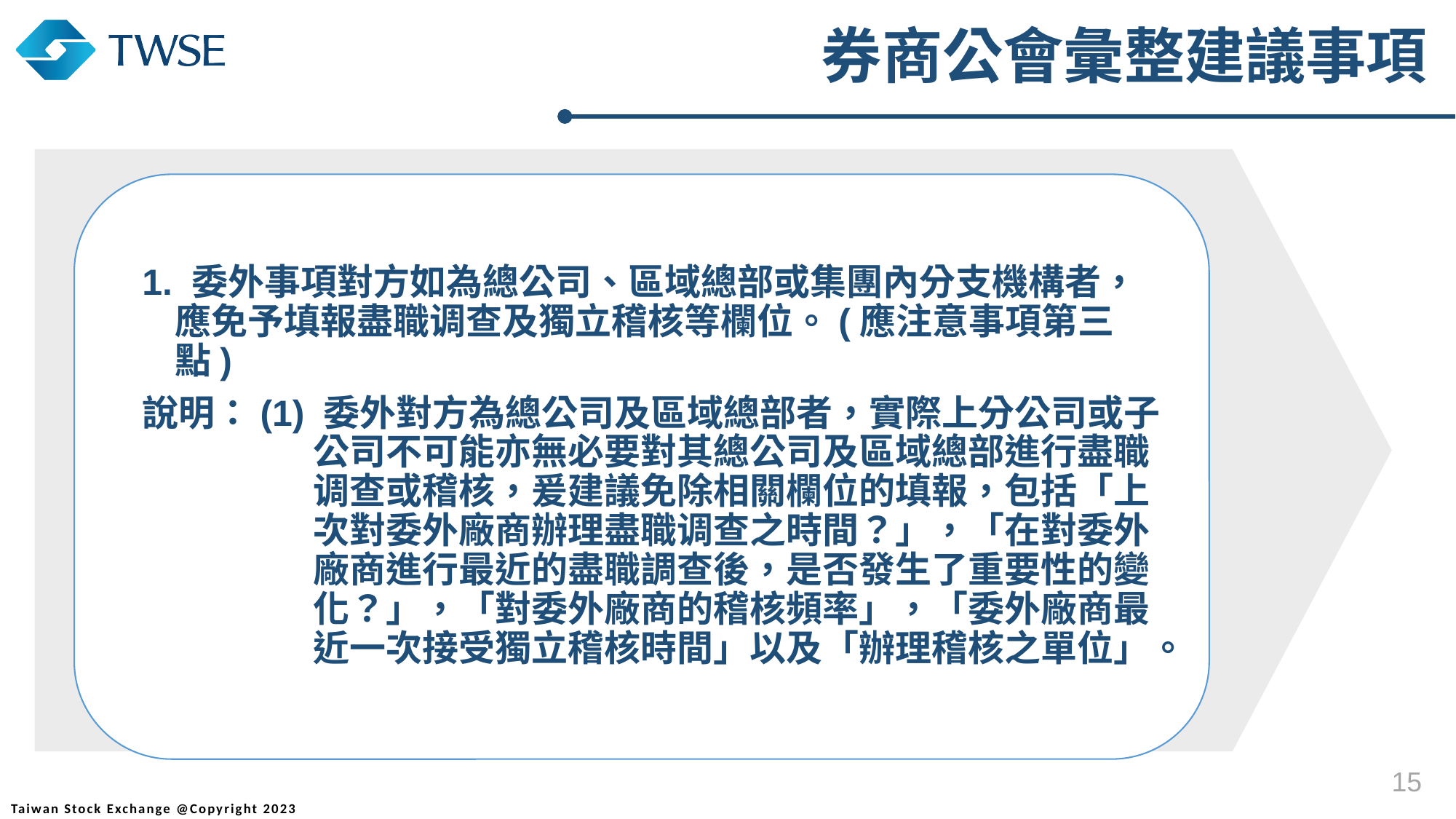

券商公會彙整建議事項

1. 委外事項對方如為總公司、區域總部或集團內分支機構者，應免予填報盡職调查及獨立稽核等欄位。(應注意事項第三點)
說明：(1) 委外對方為總公司及區域總部者，實際上分公司或子公司不可能亦無必要對其總公司及區域總部進行盡職调查或稽核，爰建議免除相關欄位的填報，包括「上次對委外廠商辦理盡職调查之時間？」，「在對委外廠商進行最近的盡職調查後，是否發生了重要性的變化？」，「對委外廠商的稽核頻率」，「委外廠商最近一次接受獨立稽核時間」以及「辦理稽核之單位」。
15